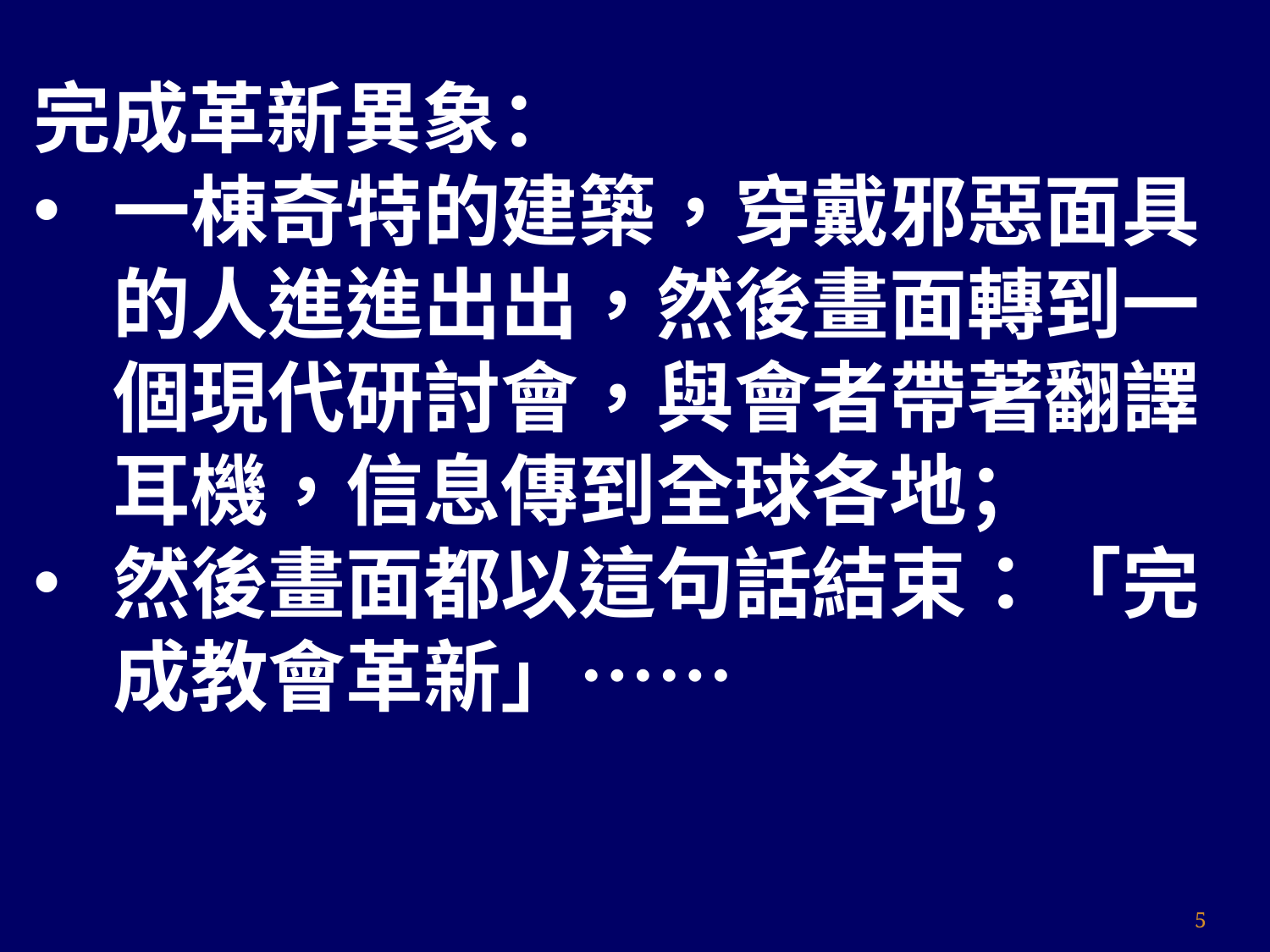

完成革新異象：
一棟奇特的建築，穿戴邪惡面具的人進進出出，然後畫面轉到一個現代研討會，與會者帶著翻譯耳機，信息傳到全球各地；
然後畫面都以這句話結束：「完成教會革新」……
5